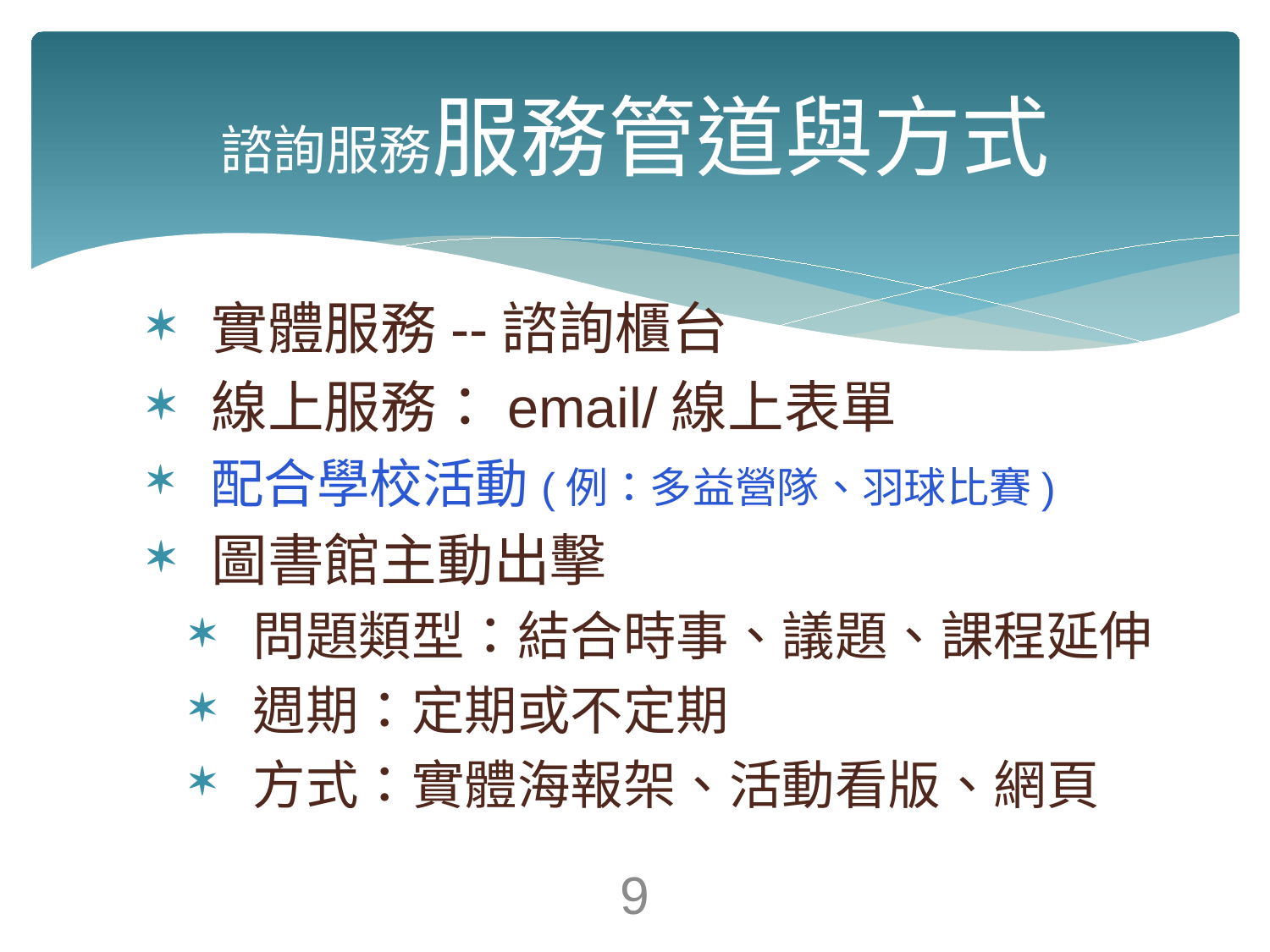

# 諮詢服務服務管道與方式
實體服務--諮詢櫃台
線上服務：email/線上表單
配合學校活動(例：多益營隊、羽球比賽)
圖書館主動出擊
問題類型：結合時事、議題、課程延伸
週期：定期或不定期
方式：實體海報架、活動看版、網頁

9